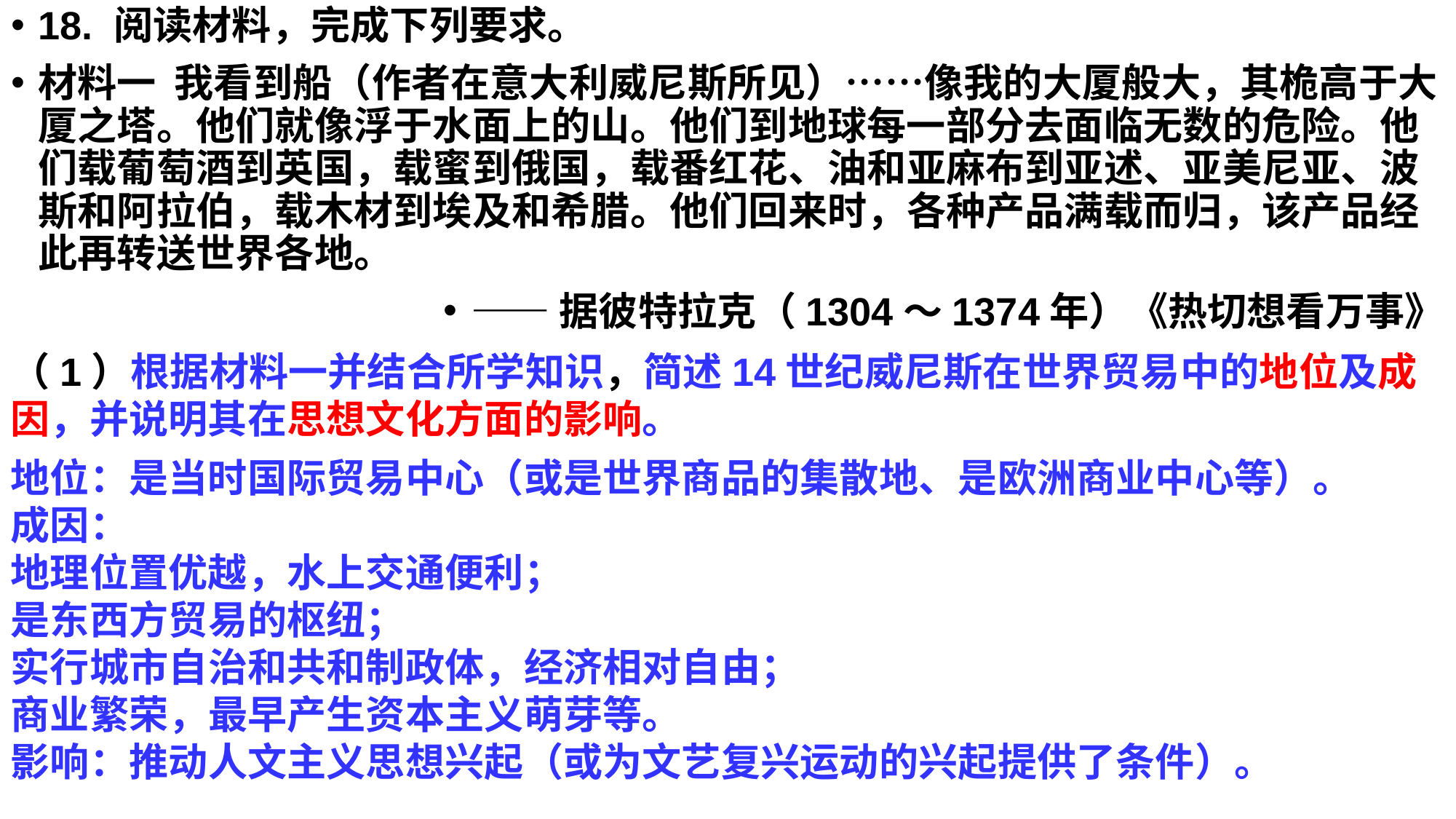

18. 阅读材料，完成下列要求。
材料一  我看到船（作者在意大利威尼斯所见）……像我的大厦般大，其桅高于大厦之塔。他们就像浮于水面上的山。他们到地球每一部分去面临无数的危险。他们载葡萄酒到英国，载蜜到俄国，载番红花、油和亚麻布到亚述、亚美尼亚、波斯和阿拉伯，载木材到埃及和希腊。他们回来时，各种产品满载而归，该产品经此再转送世界各地。
——据彼特拉克（1304～1374年）《热切想看万事》
（1）根据材料一并结合所学知识，简述14世纪威尼斯在世界贸易中的地位及成因，并说明其在思想文化方面的影响。
地位：是当时国际贸易中心（或是世界商品的集散地、是欧洲商业中心等）。
成因：
地理位置优越，水上交通便利；
是东西方贸易的枢纽；
实行城市自治和共和制政体，经济相对自由；
商业繁荣，最早产生资本主义萌芽等。
影响：推动人文主义思想兴起（或为文艺复兴运动的兴起提供了条件）。